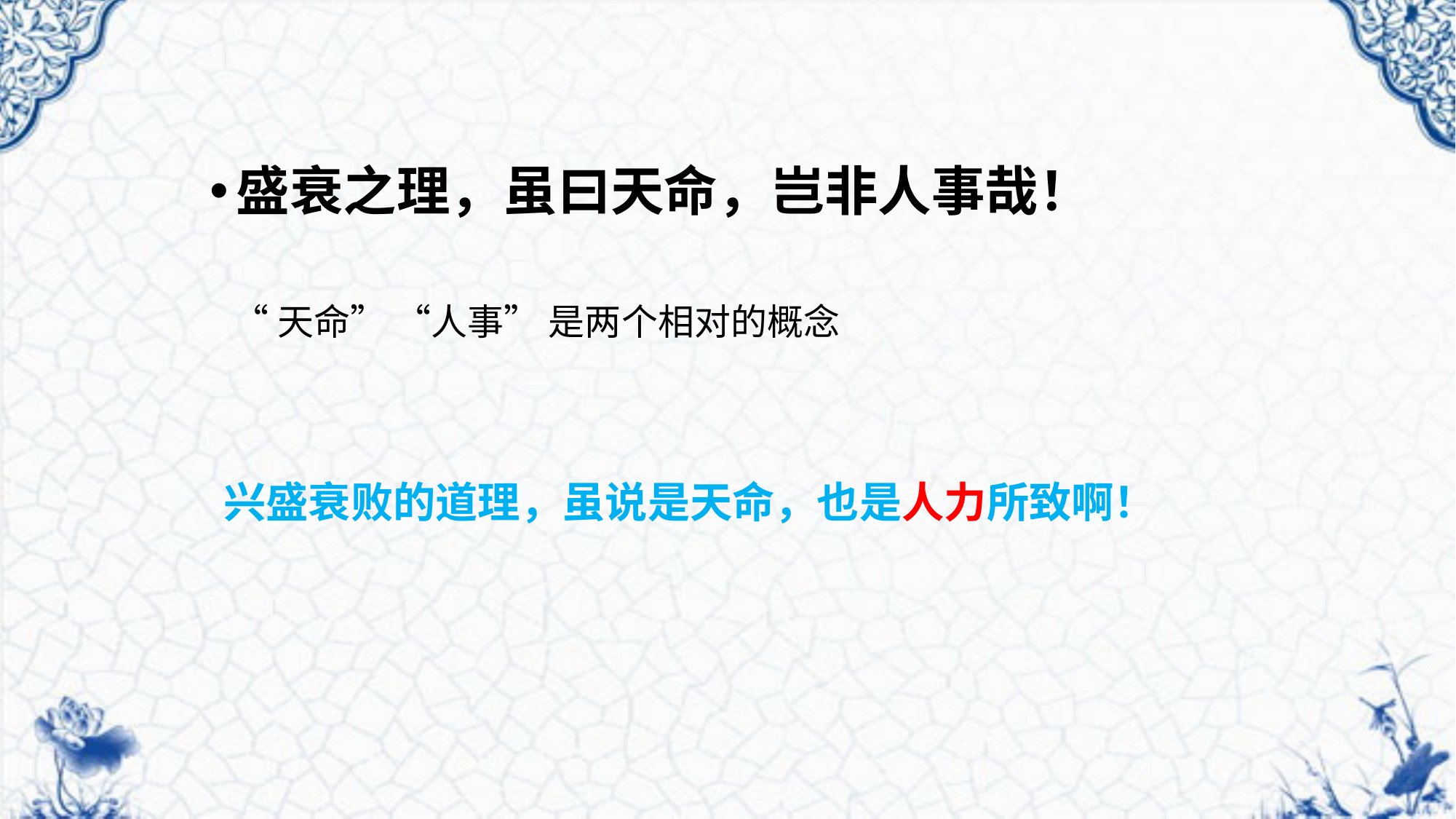

盛衰之理，虽曰天命，岂非人事哉！
“天命” “人事” 是两个相对的概念
兴盛衰败的道理，虽说是天命，也是人力所致啊！